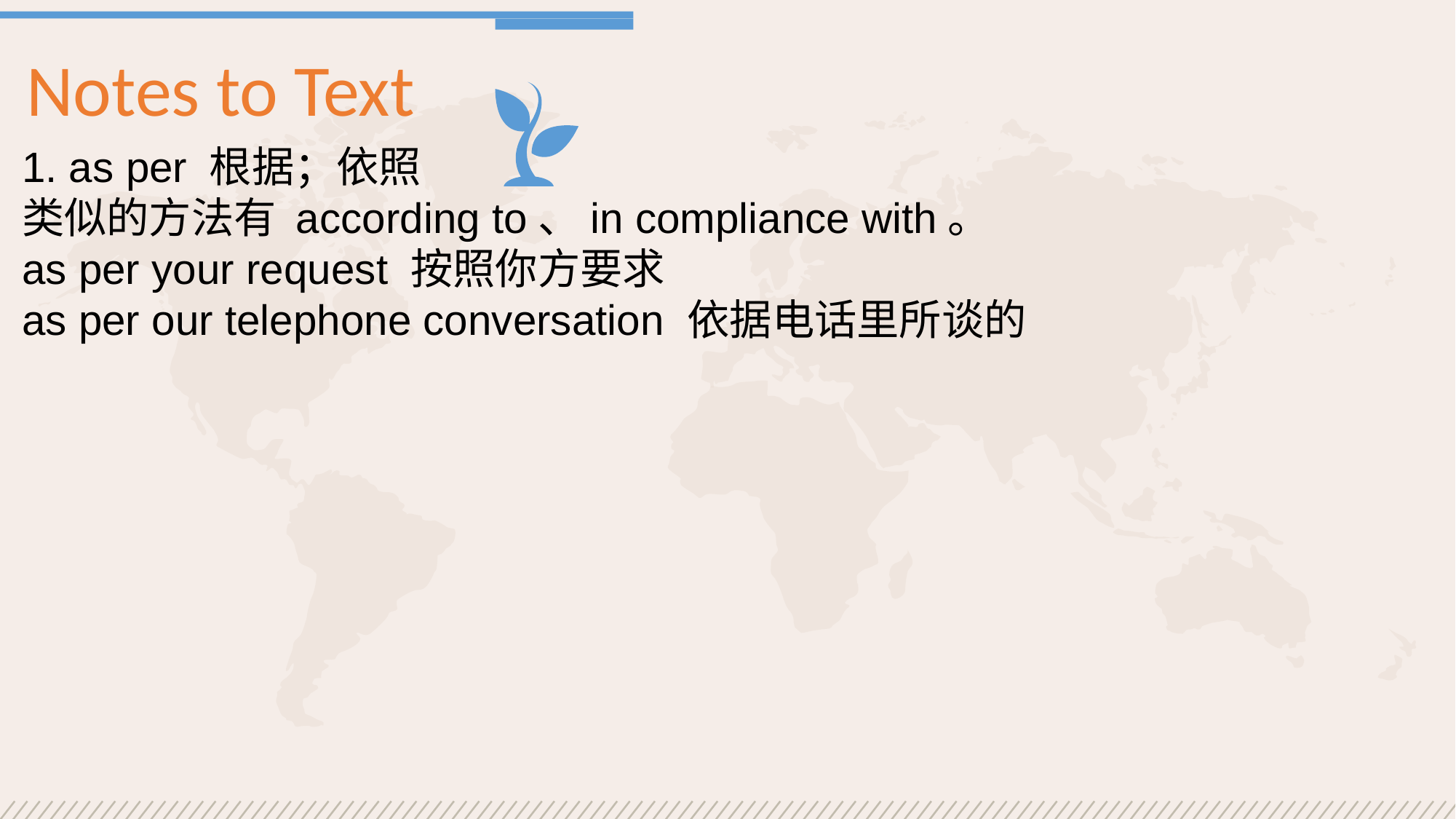

Notes to Text

1. as per 根据；依照
类似的方法有 according to、in compliance with。
as per your request 按照你方要求
as per our telephone conversation 依据电话里所谈的